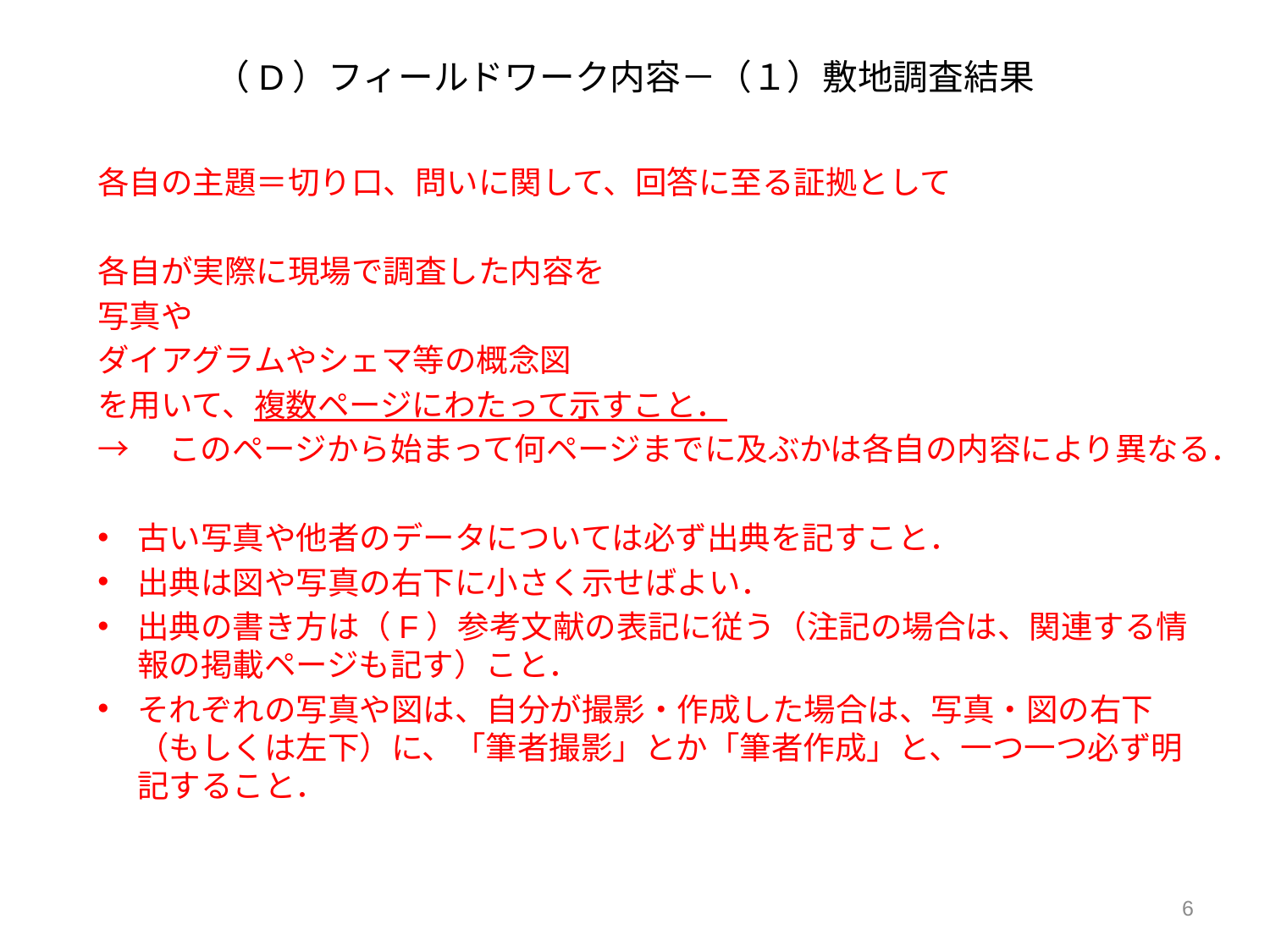

# （D）フィールドワーク内容－（１）敷地調査結果
各自の主題＝切り口、問いに関して、回答に至る証拠として

各自が実際に現場で調査した内容を
写真や
ダイアグラムやシェマ等の概念図
を用いて、複数ページにわたって示すこと．
→　このページから始まって何ページまでに及ぶかは各自の内容により異なる．

古い写真や他者のデータについては必ず出典を記すこと．
出典は図や写真の右下に小さく示せばよい．
出典の書き方は（F）参考文献の表記に従う（注記の場合は、関連する情報の掲載ページも記す）こと．
それぞれの写真や図は、自分が撮影・作成した場合は、写真・図の右下（もしくは左下）に、「筆者撮影」とか「筆者作成」と、一つ一つ必ず明記すること．

6